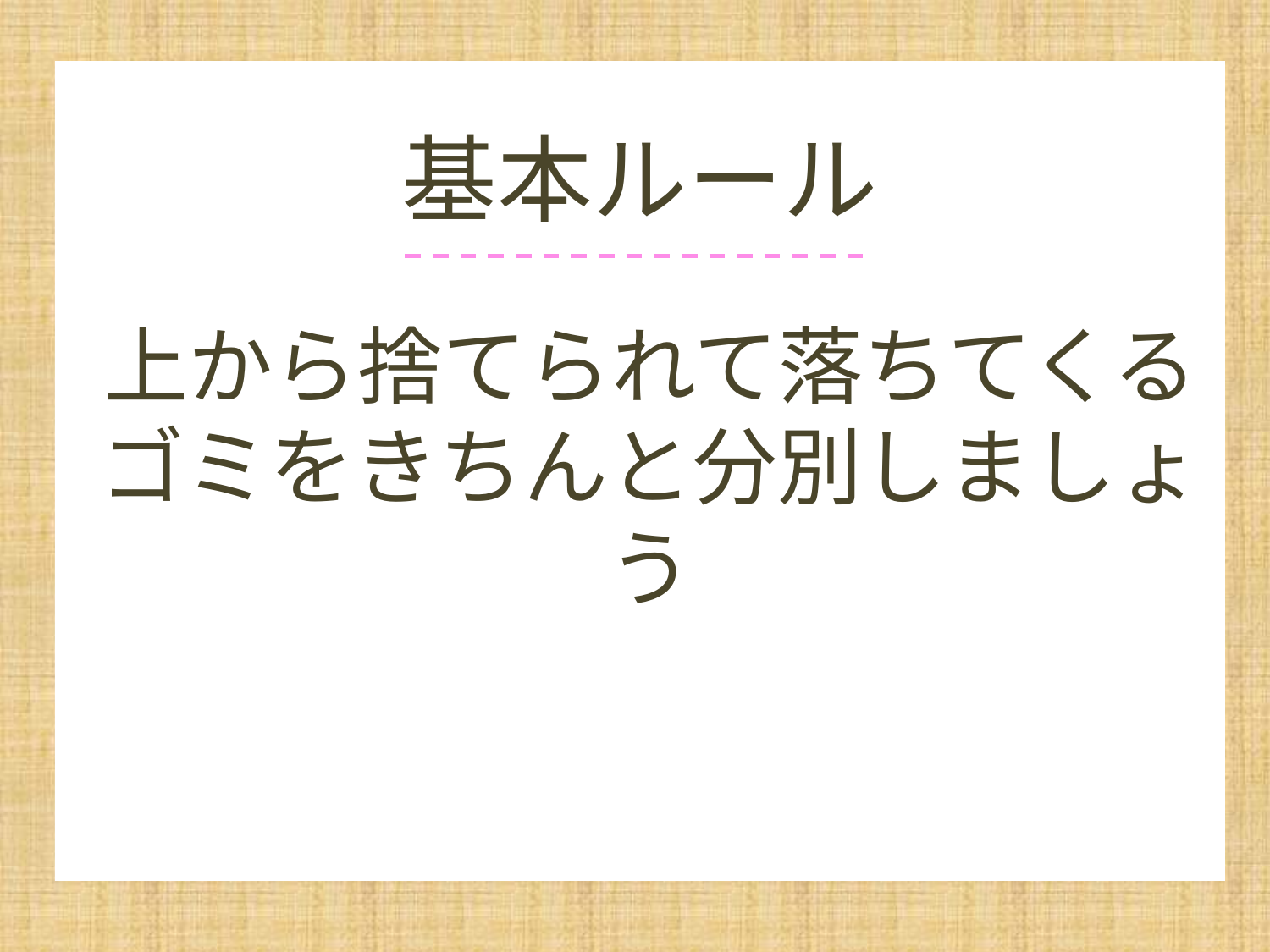

# 基本ルール

上から捨てられて落ちてくる
ゴミをきちんと分別しましょう